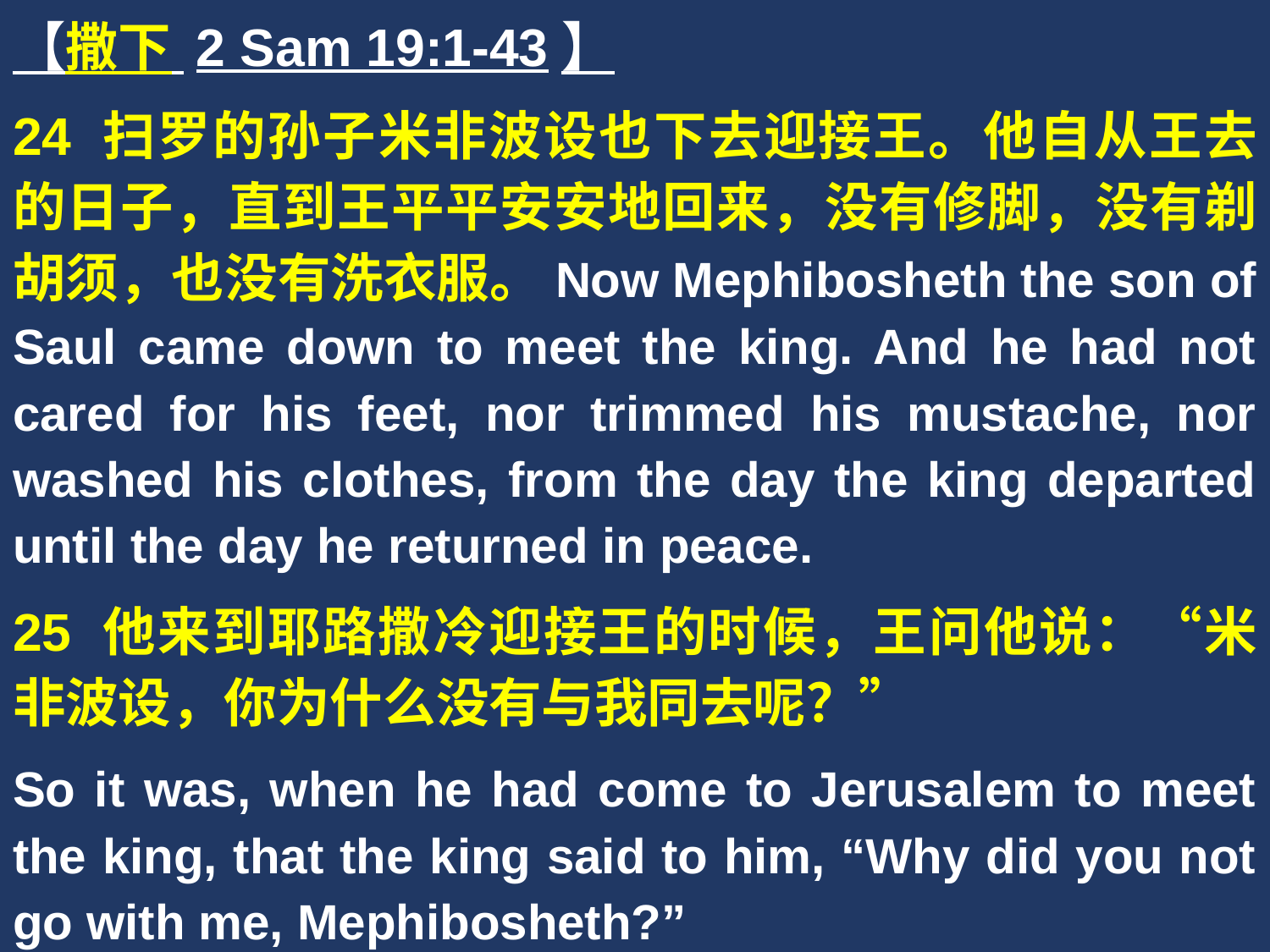

【撒下 2 Sam 19:1-43】
24 扫罗的孙子米非波设也下去迎接王。他自从王去的日子，直到王平平安安地回来，没有修脚，没有剃胡须，也没有洗衣服。Now Mephibosheth the son of Saul came down to meet the king. And he had not cared for his feet, nor trimmed his mustache, nor washed his clothes, from the day the king departed until the day he returned in peace.
25 他来到耶路撒冷迎接王的时候，王问他说：“米非波设，你为什么没有与我同去呢？”
So it was, when he had come to Jerusalem to meet the king, that the king said to him, “Why did you not go with me, Mephibosheth?”